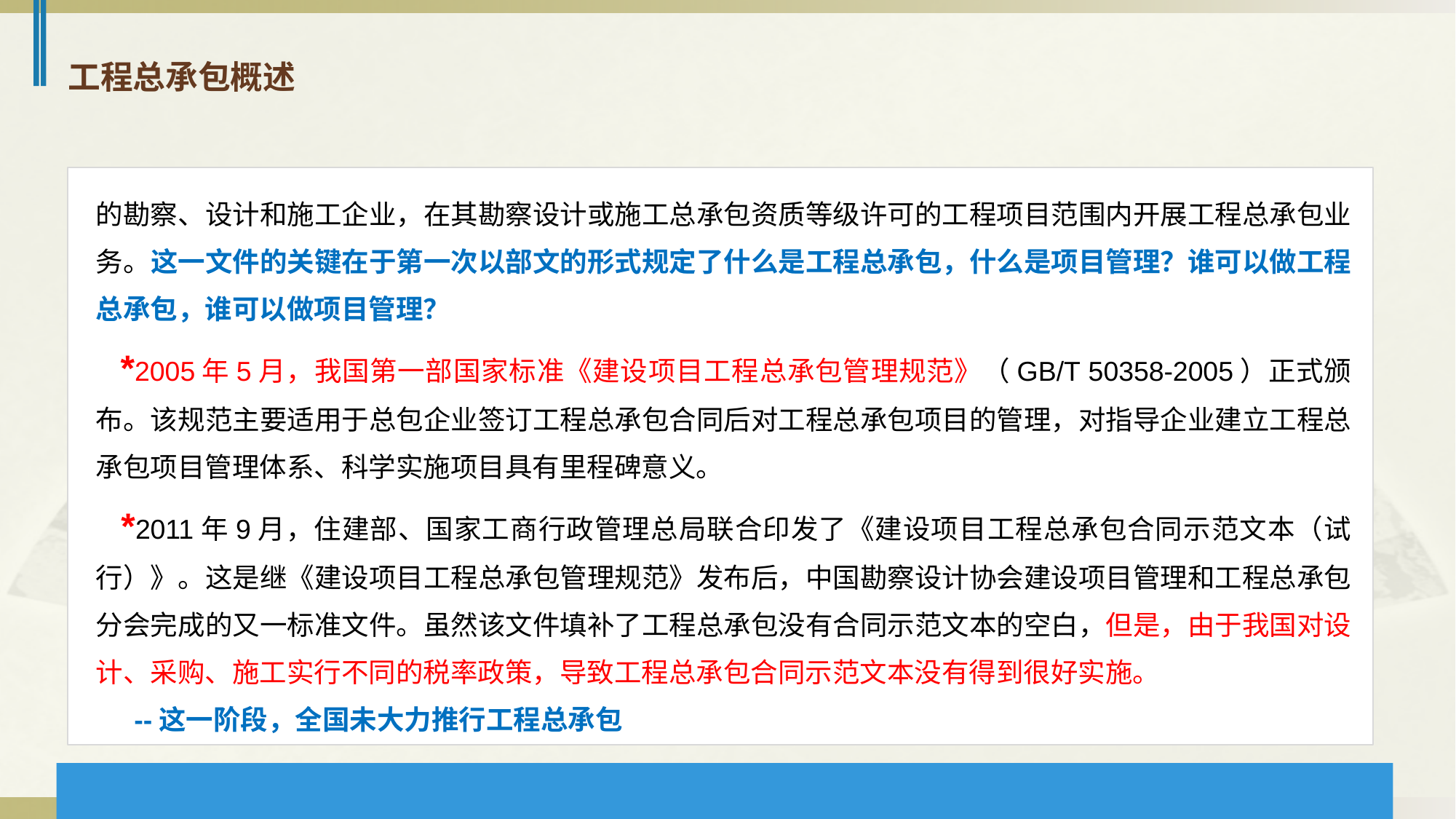

工程总承包概述

的勘察、设计和施工企业，在其勘察设计或施工总承包资质等级许可的工程项目范围内开展工程总承包业务。这一文件的关键在于第一次以部文的形式规定了什么是工程总承包，什么是项目管理？谁可以做工程总承包，谁可以做项目管理？
   *2005年5月，我国第一部国家标准《建设项目工程总承包管理规范》（GB/T 50358-2005）正式颁布。该规范主要适用于总包企业签订工程总承包合同后对工程总承包项目的管理，对指导企业建立工程总承包项目管理体系、科学实施项目具有里程碑意义。
   *2011年9月，住建部、国家工商行政管理总局联合印发了《建设项目工程总承包合同示范文本（试行）》。这是继《建设项目工程总承包管理规范》发布后，中国勘察设计协会建设项目管理和工程总承包分会完成的又一标准文件。虽然该文件填补了工程总承包没有合同示范文本的空白，但是，由于我国对设计、采购、施工实行不同的税率政策，导致工程总承包合同示范文本没有得到很好实施。
     --这一阶段，全国未大力推行工程总承包